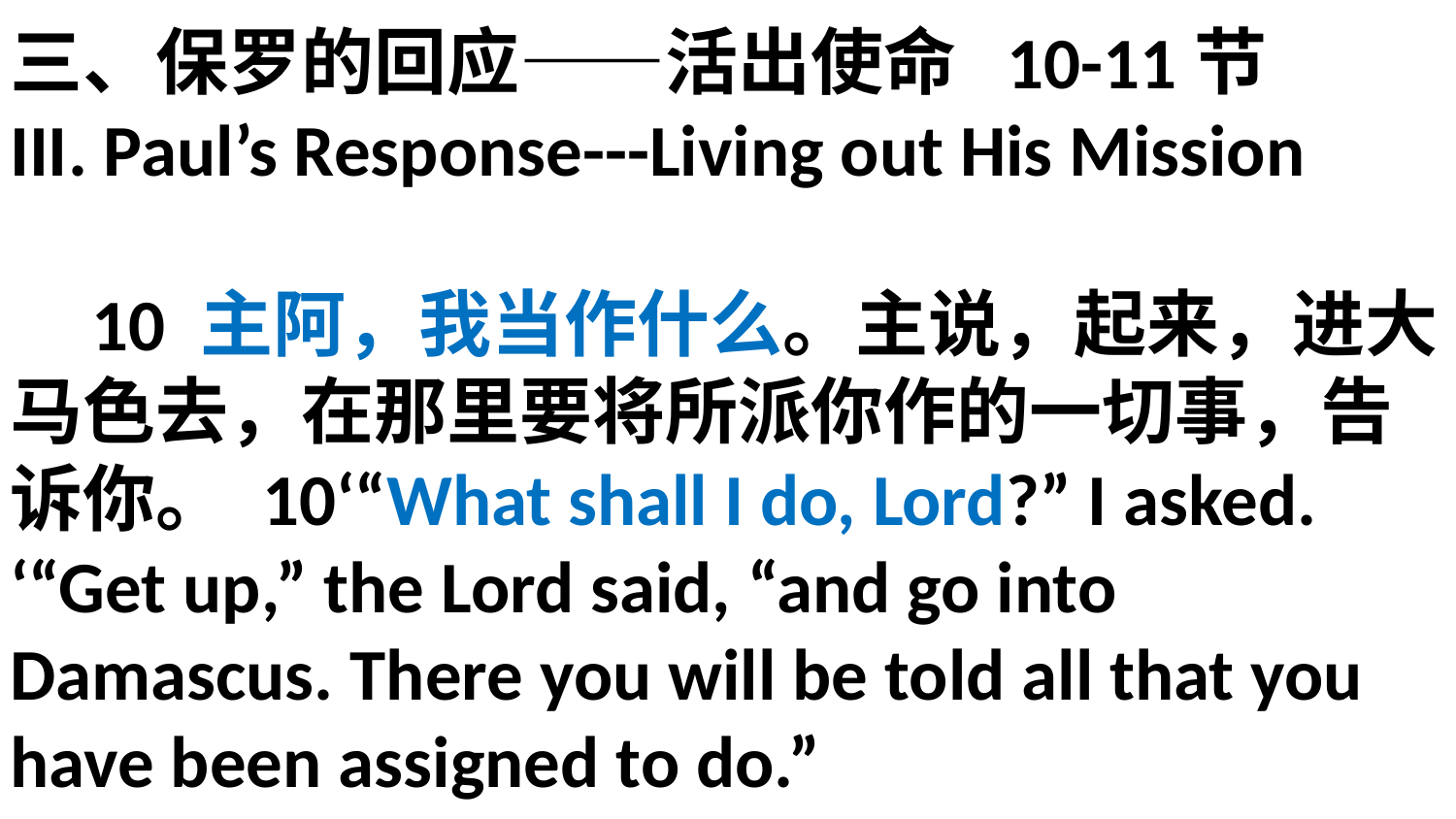

# 三、保罗的回应——活出使命  10-11节 III. Paul’s Response---Living out His Mission 10 主阿，我当作什么。主说，起来，进大马色去，在那里要将所派你作的一切事，告诉你。 10‘“What shall I do, Lord?” I asked. ‘“Get up,” the Lord said, “and go into Damascus. There you will be told all that you have been assigned to do.”